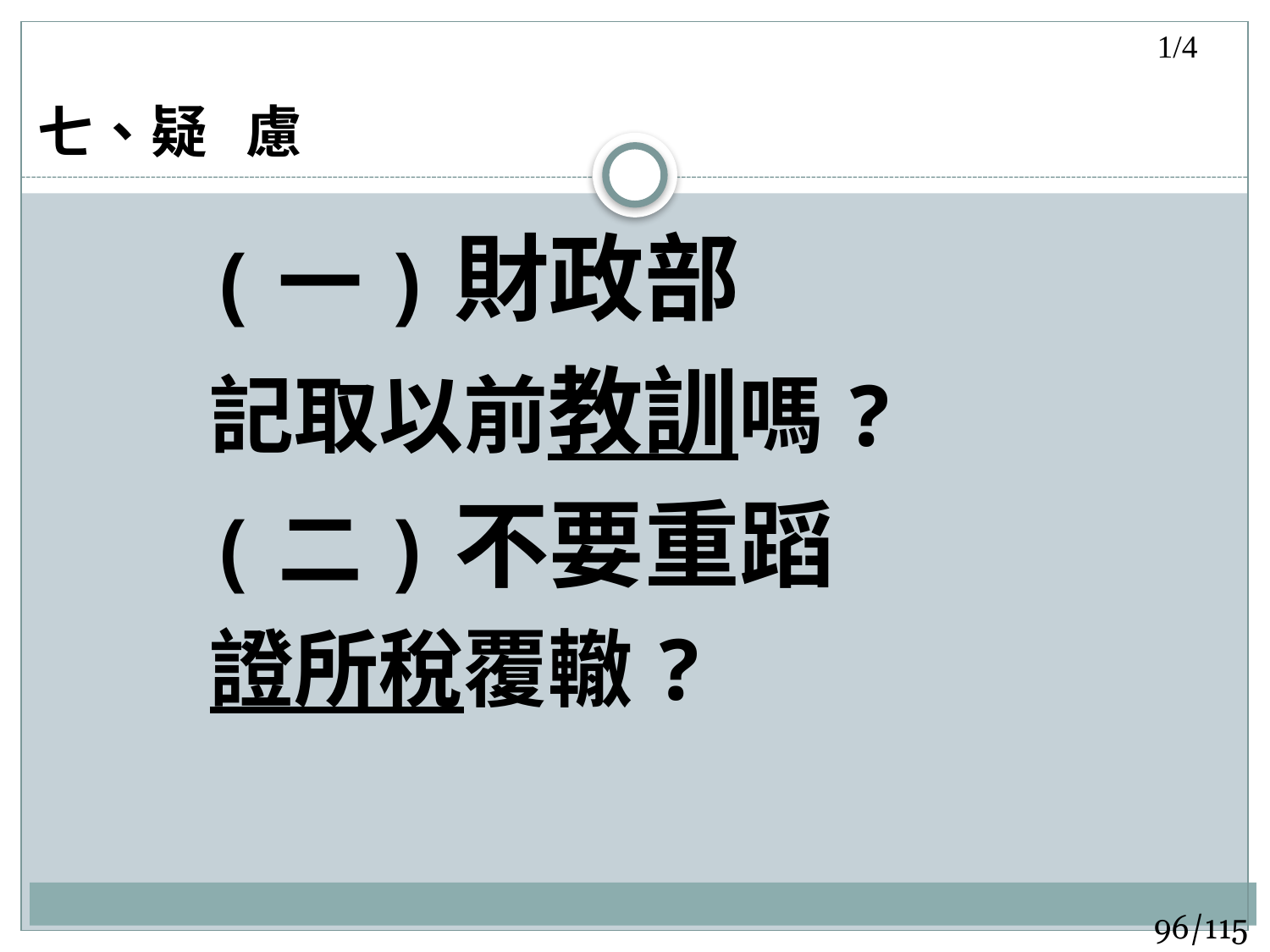

1/4
# 七、疑   慮

   (一)財政部
       記取以前教訓嗎?
   (二)不要重蹈
       證所稅覆轍?